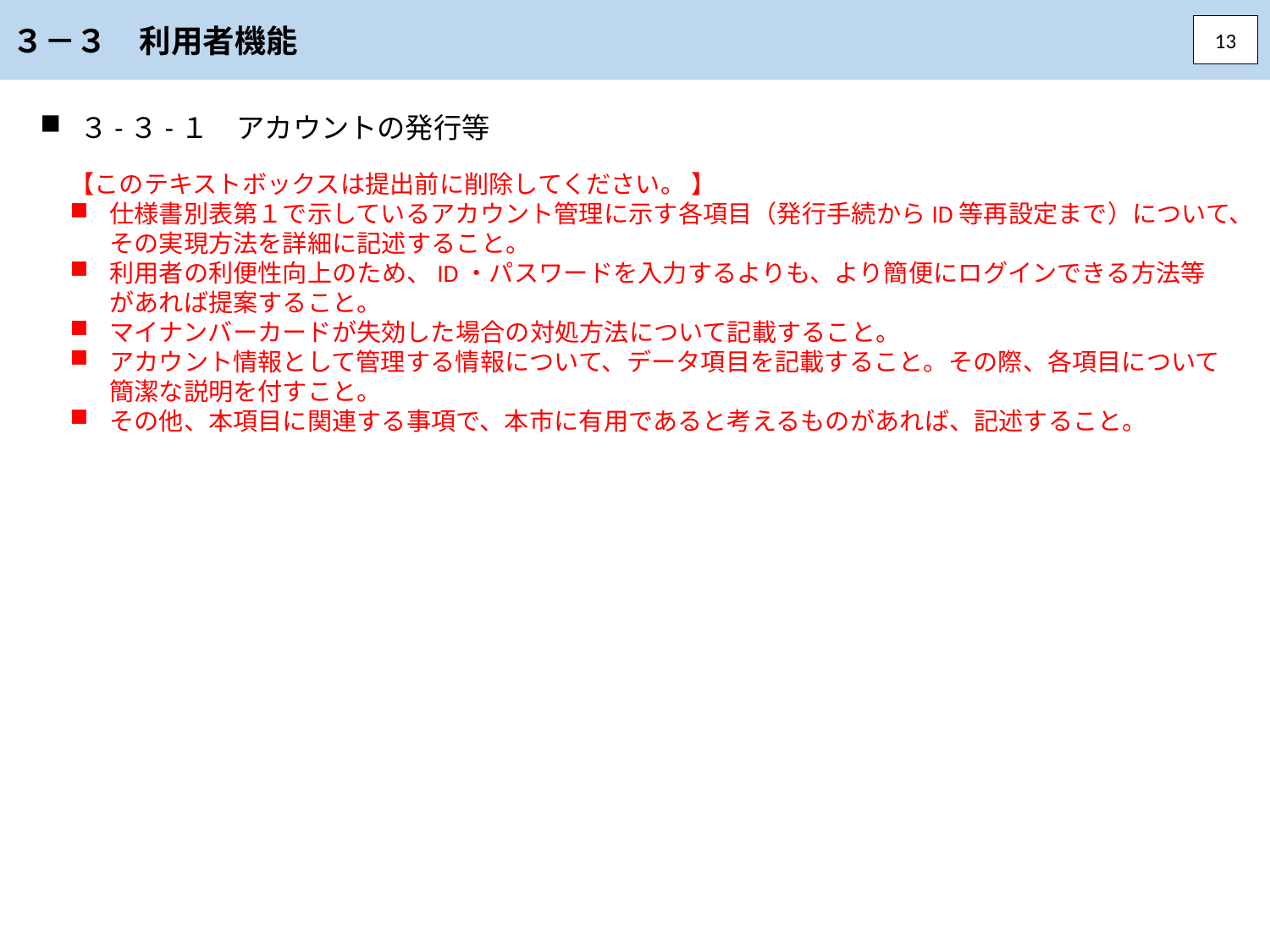

３－３　利用者機能
13
３-３-１　アカウントの発行等
【このテキストボックスは提出前に削除してください。 】
仕様書別表第１で示しているアカウント管理に示す各項目（発行手続からID等再設定まで）について、その実現方法を詳細に記述すること。
利用者の利便性向上のため、ID・パスワードを入力するよりも、より簡便にログインできる方法等があれば提案すること。
マイナンバーカードが失効した場合の対処方法について記載すること。
アカウント情報として管理する情報について、データ項目を記載すること。その際、各項目について簡潔な説明を付すこと。
その他、本項目に関連する事項で、本市に有用であると考えるものがあれば、記述すること。